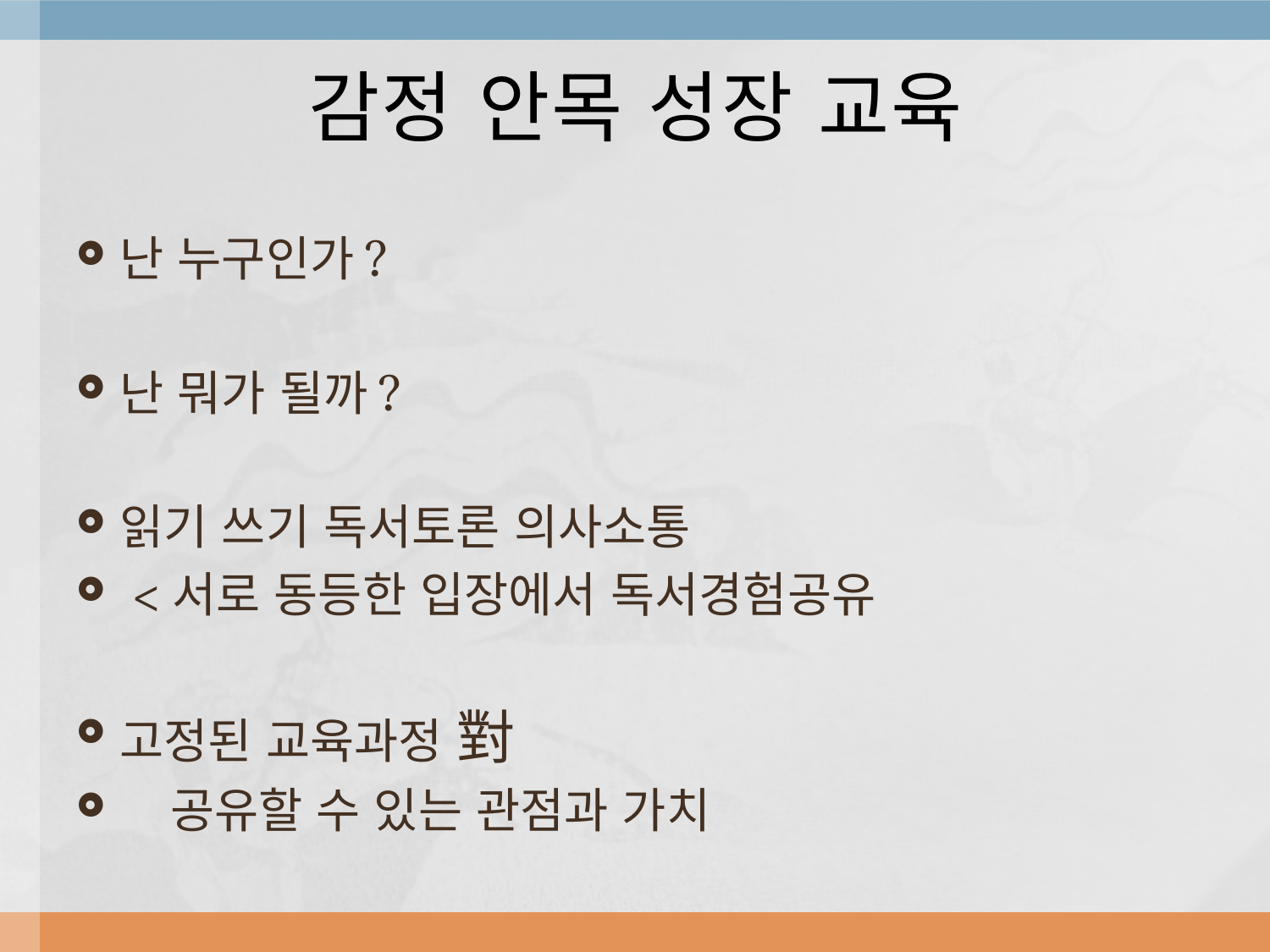

# 감정 안목 성장 교육
난 누구인가?

난 뭐가 될까?

읽기 쓰기 독서토론 의사소통
 <서로 동등한 입장에서 독서경험공유

고정된 교육과정 對
   공유할 수 있는 관점과 가치